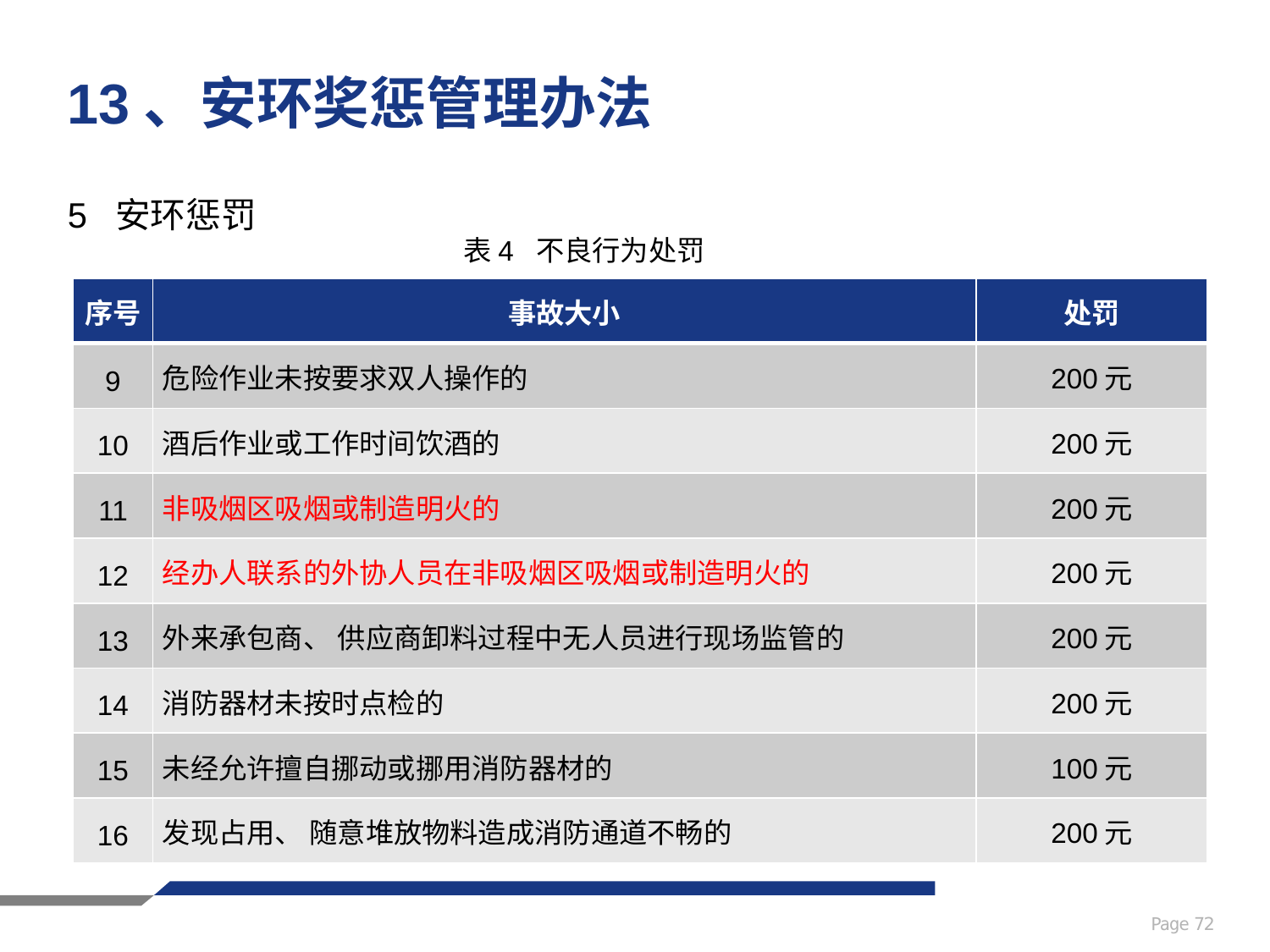

# 13、安环奖惩管理办法
5  安环惩罚
表4  不良行为处罚
| 序号 | 事故大小 | 处罚 |
| --- | --- | --- |
| 9 | 危险作业未按要求双人操作的 | 200元 |
| 10 | 酒后作业或工作时间饮酒的 | 200元 |
| 11 | 非吸烟区吸烟或制造明火的 | 200元 |
| 12 | 经办人联系的外协人员在非吸烟区吸烟或制造明火的 | 200元 |
| 13 | 外来承包商、 供应商卸料过程中无人员进行现场监管的 | 200元 |
| 14 | 消防器材未按时点检的 | 200元 |
| 15 | 未经允许擅自挪动或挪用消防器材的 | 100元 |
| 16 | 发现占用、 随意堆放物料造成消防通道不畅的 | 200元 |
Page 72